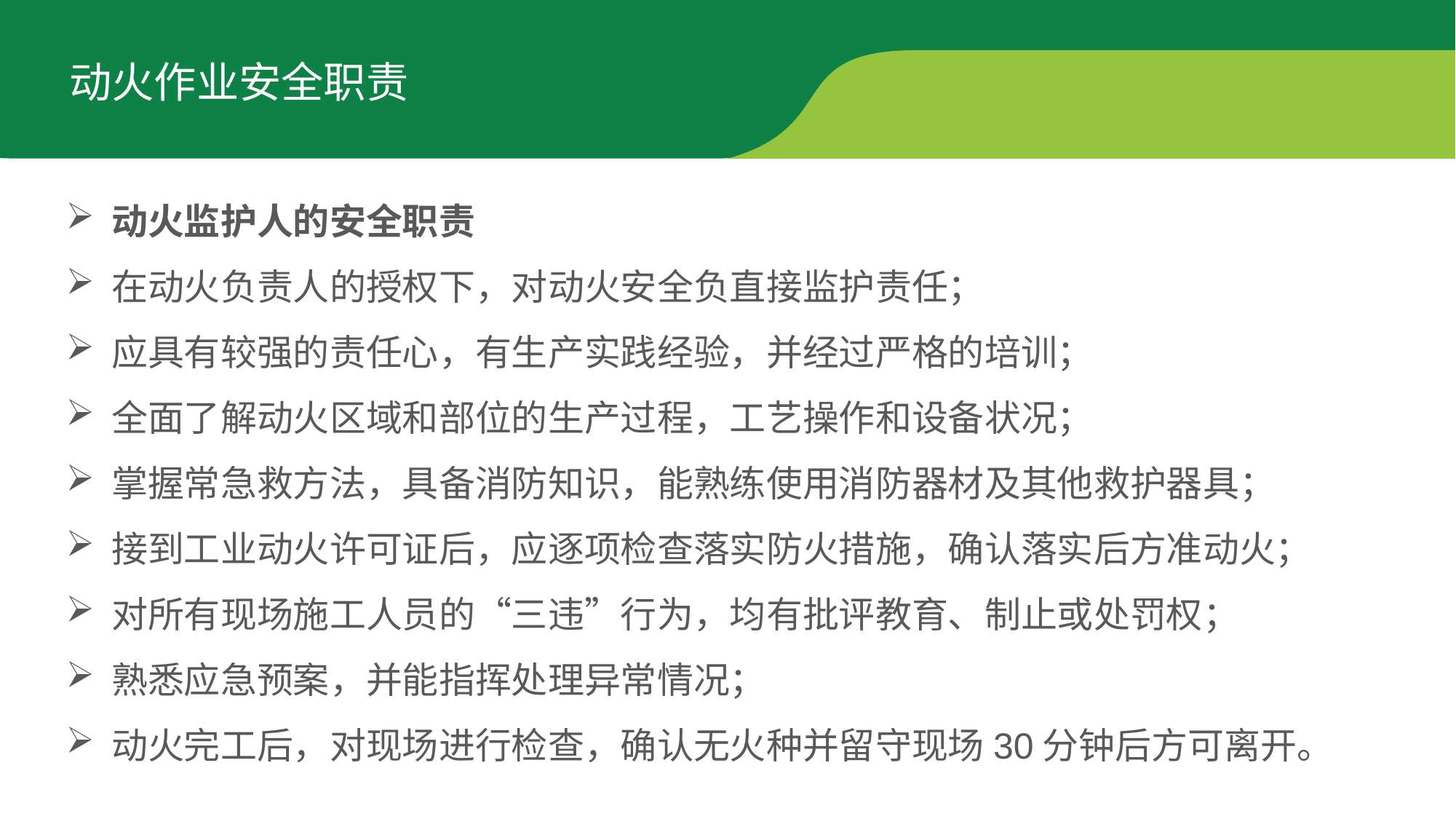

动火作业安全职责

动火监护人的安全职责
在动火负责人的授权下，对动火安全负直接监护责任；
应具有较强的责任心，有生产实践经验，并经过严格的培训；
全面了解动火区域和部位的生产过程，工艺操作和设备状况；
掌握常急救方法，具备消防知识，能熟练使用消防器材及其他救护器具；
接到工业动火许可证后，应逐项检查落实防火措施，确认落实后方准动火；
对所有现场施工人员的“三违”行为，均有批评教育、制止或处罚权；
熟悉应急预案，并能指挥处理异常情况；
动火完工后，对现场进行检查，确认无火种并留守现场30分钟后方可离开。